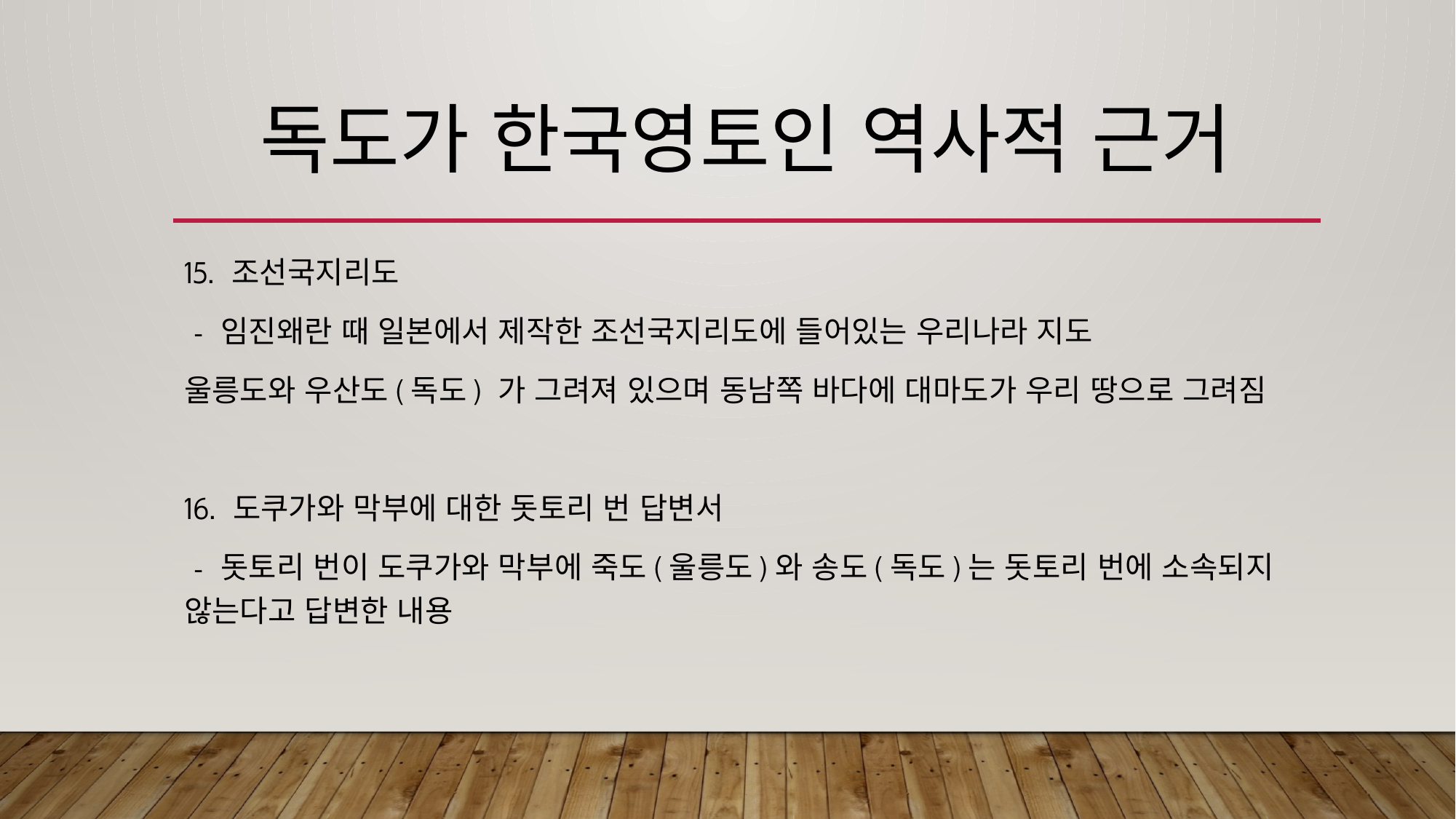

# 독도가 한국영토인 역사적 근거
15. 조선국지리도
 - 임진왜란 때 일본에서 제작한 조선국지리도에 들어있는 우리나라 지도
울릉도와 우산도(독도) 가 그려져 있으며 동남쪽 바다에 대마도가 우리 땅으로 그려짐

16. 도쿠가와 막부에 대한 돗토리 번 답변서
 - 돗토리 번이 도쿠가와 막부에 죽도(울릉도)와 송도(독도)는 돗토리 번에 소속되지 않는다고 답변한 내용